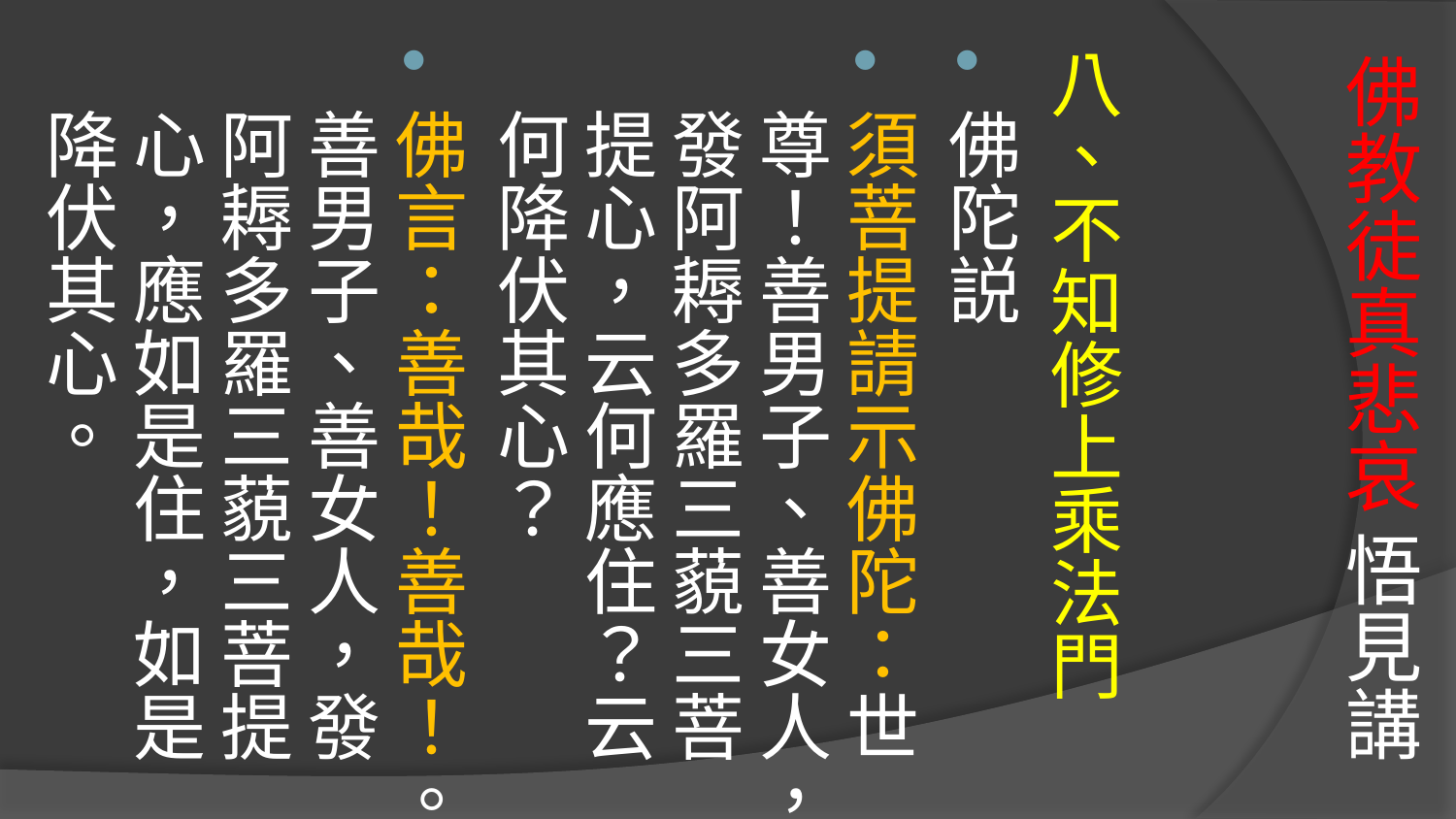

# 佛教徒真悲哀 悟見講
八、不知修上乘法門
佛陀説
須菩提請示佛陀：世尊！善男子、善女人，發阿耨多羅三藐三菩提心，云何應住？云何降伏其心？
佛言：善哉！善哉！。善男子、善女人，發阿耨多羅三藐三菩提心，應如是住，如是降伏其心。